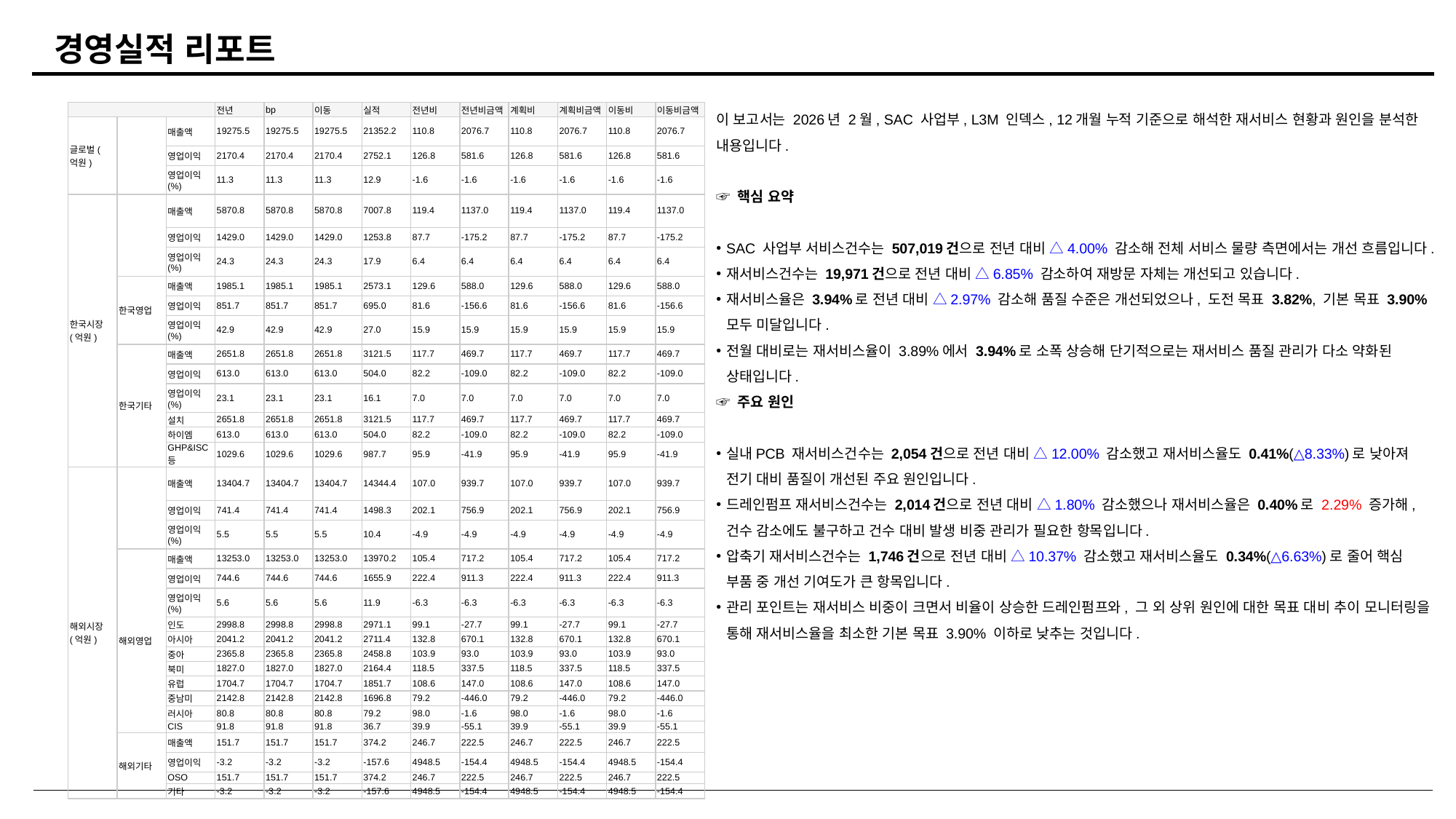

경영실적 리포트
|  |  |  | 전년 | bp | 이동 | 실적 | 전년비 | 전년비금액 | 계획비 | 계획비금액 | 이동비 | 이동비금액 |
| --- | --- | --- | --- | --- | --- | --- | --- | --- | --- | --- | --- | --- |
| 글로벌(억원) |  | 매출액 | 19275.5 | 19275.5 | 19275.5 | 21352.2 | 110.8 | 2076.7 | 110.8 | 2076.7 | 110.8 | 2076.7 |
|  |  | 영업이익 | 2170.4 | 2170.4 | 2170.4 | 2752.1 | 126.8 | 581.6 | 126.8 | 581.6 | 126.8 | 581.6 |
|  |  | 영업이익(%) | 11.3 | 11.3 | 11.3 | 12.9 | -1.6 | -1.6 | -1.6 | -1.6 | -1.6 | -1.6 |
| 한국시장(억원) |  | 매출액 | 5870.8 | 5870.8 | 5870.8 | 7007.8 | 119.4 | 1137.0 | 119.4 | 1137.0 | 119.4 | 1137.0 |
|  |  | 영업이익 | 1429.0 | 1429.0 | 1429.0 | 1253.8 | 87.7 | -175.2 | 87.7 | -175.2 | 87.7 | -175.2 |
|  |  | 영업이익(%) | 24.3 | 24.3 | 24.3 | 17.9 | 6.4 | 6.4 | 6.4 | 6.4 | 6.4 | 6.4 |
|  | 한국영업 | 매출액 | 1985.1 | 1985.1 | 1985.1 | 2573.1 | 129.6 | 588.0 | 129.6 | 588.0 | 129.6 | 588.0 |
|  |  | 영업이익 | 851.7 | 851.7 | 851.7 | 695.0 | 81.6 | -156.6 | 81.6 | -156.6 | 81.6 | -156.6 |
|  |  | 영업이익(%) | 42.9 | 42.9 | 42.9 | 27.0 | 15.9 | 15.9 | 15.9 | 15.9 | 15.9 | 15.9 |
|  | 한국기타 | 매출액 | 2651.8 | 2651.8 | 2651.8 | 3121.5 | 117.7 | 469.7 | 117.7 | 469.7 | 117.7 | 469.7 |
|  |  | 영업이익 | 613.0 | 613.0 | 613.0 | 504.0 | 82.2 | -109.0 | 82.2 | -109.0 | 82.2 | -109.0 |
|  |  | 영업이익(%) | 23.1 | 23.1 | 23.1 | 16.1 | 7.0 | 7.0 | 7.0 | 7.0 | 7.0 | 7.0 |
|  |  | 설치 | 2651.8 | 2651.8 | 2651.8 | 3121.5 | 117.7 | 469.7 | 117.7 | 469.7 | 117.7 | 469.7 |
|  |  | 하이엠 | 613.0 | 613.0 | 613.0 | 504.0 | 82.2 | -109.0 | 82.2 | -109.0 | 82.2 | -109.0 |
|  |  | GHP&ISC 등 | 1029.6 | 1029.6 | 1029.6 | 987.7 | 95.9 | -41.9 | 95.9 | -41.9 | 95.9 | -41.9 |
| 해외시장(억원) |  | 매출액 | 13404.7 | 13404.7 | 13404.7 | 14344.4 | 107.0 | 939.7 | 107.0 | 939.7 | 107.0 | 939.7 |
|  |  | 영업이익 | 741.4 | 741.4 | 741.4 | 1498.3 | 202.1 | 756.9 | 202.1 | 756.9 | 202.1 | 756.9 |
|  |  | 영업이익(%) | 5.5 | 5.5 | 5.5 | 10.4 | -4.9 | -4.9 | -4.9 | -4.9 | -4.9 | -4.9 |
|  | 해외영업 | 매출액 | 13253.0 | 13253.0 | 13253.0 | 13970.2 | 105.4 | 717.2 | 105.4 | 717.2 | 105.4 | 717.2 |
|  |  | 영업이익 | 744.6 | 744.6 | 744.6 | 1655.9 | 222.4 | 911.3 | 222.4 | 911.3 | 222.4 | 911.3 |
|  |  | 영업이익(%) | 5.6 | 5.6 | 5.6 | 11.9 | -6.3 | -6.3 | -6.3 | -6.3 | -6.3 | -6.3 |
|  |  | 인도 | 2998.8 | 2998.8 | 2998.8 | 2971.1 | 99.1 | -27.7 | 99.1 | -27.7 | 99.1 | -27.7 |
|  |  | 아시아 | 2041.2 | 2041.2 | 2041.2 | 2711.4 | 132.8 | 670.1 | 132.8 | 670.1 | 132.8 | 670.1 |
|  |  | 중아 | 2365.8 | 2365.8 | 2365.8 | 2458.8 | 103.9 | 93.0 | 103.9 | 93.0 | 103.9 | 93.0 |
|  |  | 북미 | 1827.0 | 1827.0 | 1827.0 | 2164.4 | 118.5 | 337.5 | 118.5 | 337.5 | 118.5 | 337.5 |
|  |  | 유럽 | 1704.7 | 1704.7 | 1704.7 | 1851.7 | 108.6 | 147.0 | 108.6 | 147.0 | 108.6 | 147.0 |
|  |  | 중남미 | 2142.8 | 2142.8 | 2142.8 | 1696.8 | 79.2 | -446.0 | 79.2 | -446.0 | 79.2 | -446.0 |
|  |  | 러시아 | 80.8 | 80.8 | 80.8 | 79.2 | 98.0 | -1.6 | 98.0 | -1.6 | 98.0 | -1.6 |
|  |  | CIS | 91.8 | 91.8 | 91.8 | 36.7 | 39.9 | -55.1 | 39.9 | -55.1 | 39.9 | -55.1 |
|  | 해외기타 | 매출액 | 151.7 | 151.7 | 151.7 | 374.2 | 246.7 | 222.5 | 246.7 | 222.5 | 246.7 | 222.5 |
|  |  | 영업이익 | -3.2 | -3.2 | -3.2 | -157.6 | 4948.5 | -154.4 | 4948.5 | -154.4 | 4948.5 | -154.4 |
|  |  | OSO | 151.7 | 151.7 | 151.7 | 374.2 | 246.7 | 222.5 | 246.7 | 222.5 | 246.7 | 222.5 |
|  |  | 기타 | -3.2 | -3.2 | -3.2 | -157.6 | 4948.5 | -154.4 | 4948.5 | -154.4 | 4948.5 | -154.4 |
이 보고서는 2026년 2월, SAC 사업부, L3M 인덱스, 12개월 누적 기준으로 해석한 재서비스 현황과 원인을 분석한 내용입니다.

☞ 핵심 요약

SAC 사업부 서비스건수는 507,019건으로 전년 대비 △4.00% 감소해 전체 서비스 물량 측면에서는 개선 흐름입니다.
재서비스건수는 19,971건으로 전년 대비 △6.85% 감소하여 재방문 자체는 개선되고 있습니다.
재서비스율은 3.94%로 전년 대비 △2.97% 감소해 품질 수준은 개선되었으나, 도전 목표 3.82%, 기본 목표 3.90% 모두 미달입니다.
전월 대비로는 재서비스율이 3.89%에서 3.94%로 소폭 상승해 단기적으로는 재서비스 품질 관리가 다소 약화된 상태입니다.
☞ 주요 원인

실내PCB 재서비스건수는 2,054건으로 전년 대비 △12.00% 감소했고 재서비스율도 0.41%(△8.33%)로 낮아져 전기 대비 품질이 개선된 주요 원인입니다.
드레인펌프 재서비스건수는 2,014건으로 전년 대비 △1.80% 감소했으나 재서비스율은 0.40%로 2.29% 증가해, 건수 감소에도 불구하고 건수 대비 발생 비중 관리가 필요한 항목입니다.
압축기 재서비스건수는 1,746건으로 전년 대비 △10.37% 감소했고 재서비스율도 0.34%(△6.63%)로 줄어 핵심 부품 중 개선 기여도가 큰 항목입니다.
관리 포인트는 재서비스 비중이 크면서 비율이 상승한 드레인펌프와, 그 외 상위 원인에 대한 목표 대비 추이 모니터링을 통해 재서비스율을 최소한 기본 목표 3.90% 이하로 낮추는 것입니다.